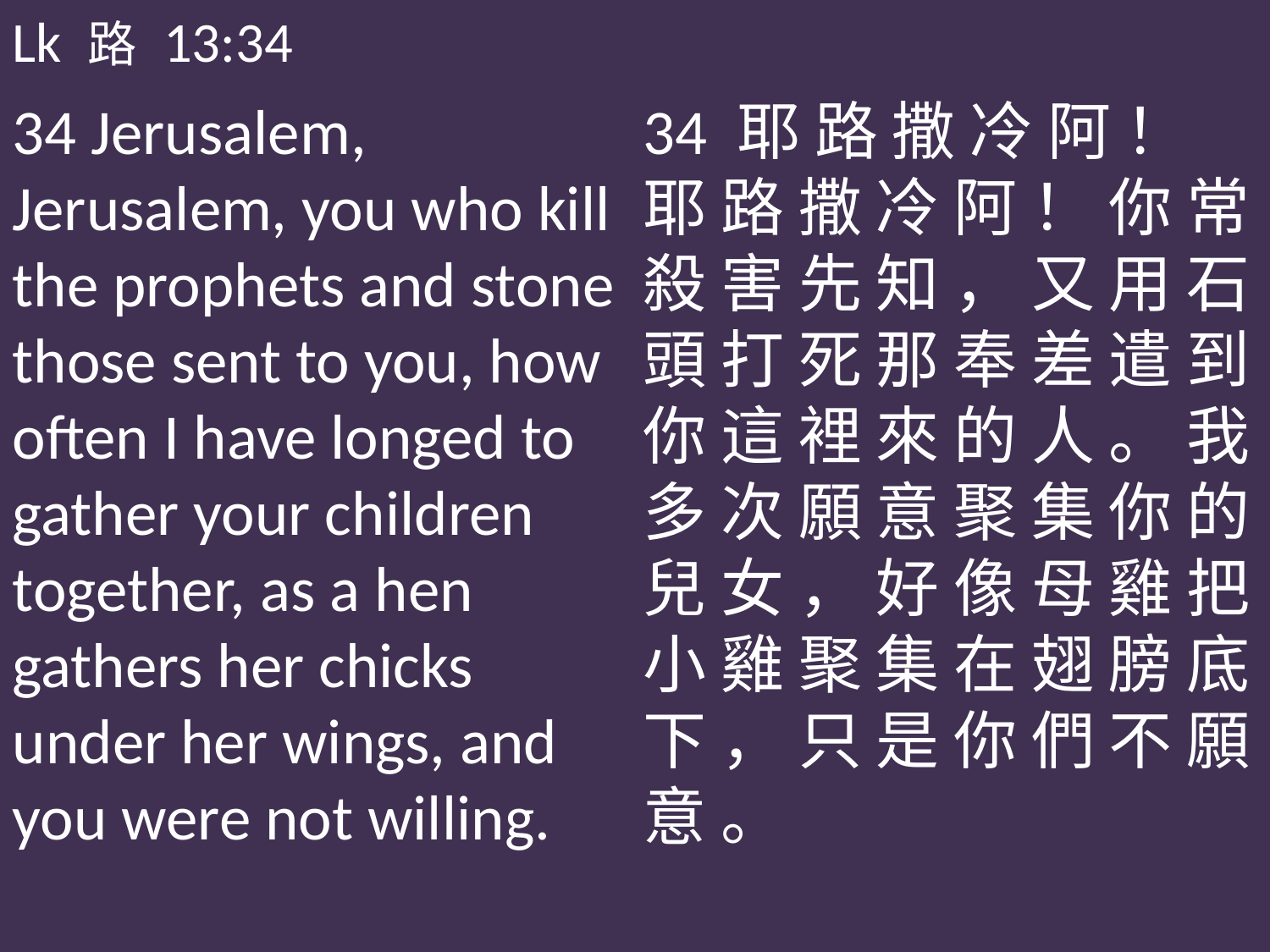

Lk 路 13:34
34 Jerusalem, Jerusalem, you who kill the prophets and stone those sent to you, how often I have longed to gather your children together, as a hen gathers her chicks under her wings, and you were not willing.
34 耶 路 撒 冷 阿 ！ 耶 路 撒 冷 阿 ！ 你 常 殺 害 先 知 ， 又 用 石 頭 打 死 那 奉 差 遣 到 你 這 裡 來 的 人 。 我 多 次 願 意 聚 集 你 的 兒 女 ， 好 像 母 雞 把 小 雞 聚 集 在 翅 膀 底 下 ， 只 是 你 們 不 願 意 。